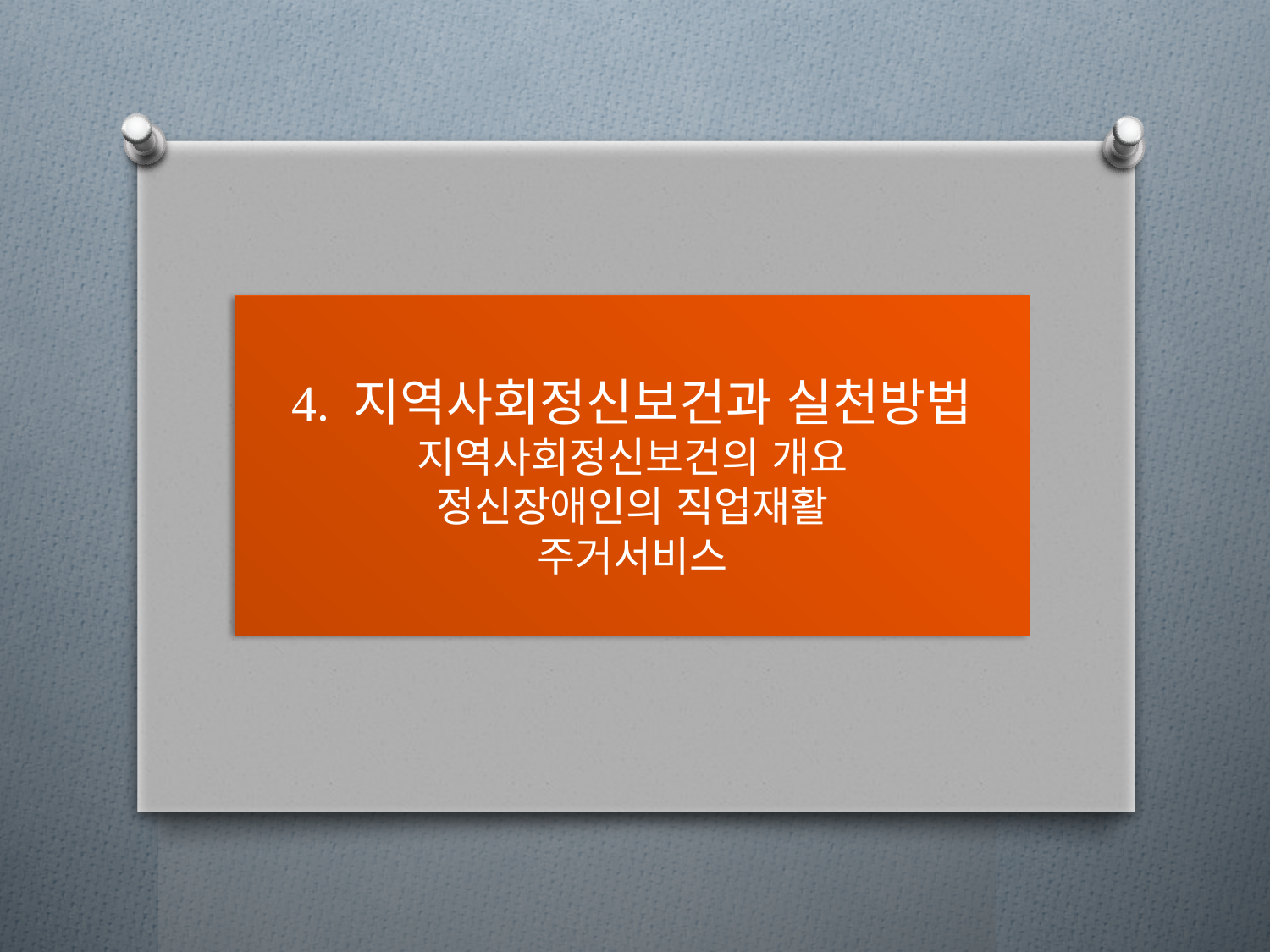

# 4. 지역사회정신보건과 실천방법 지역사회정신보건의 개요 정신장애인의 직업재활 주거서비스